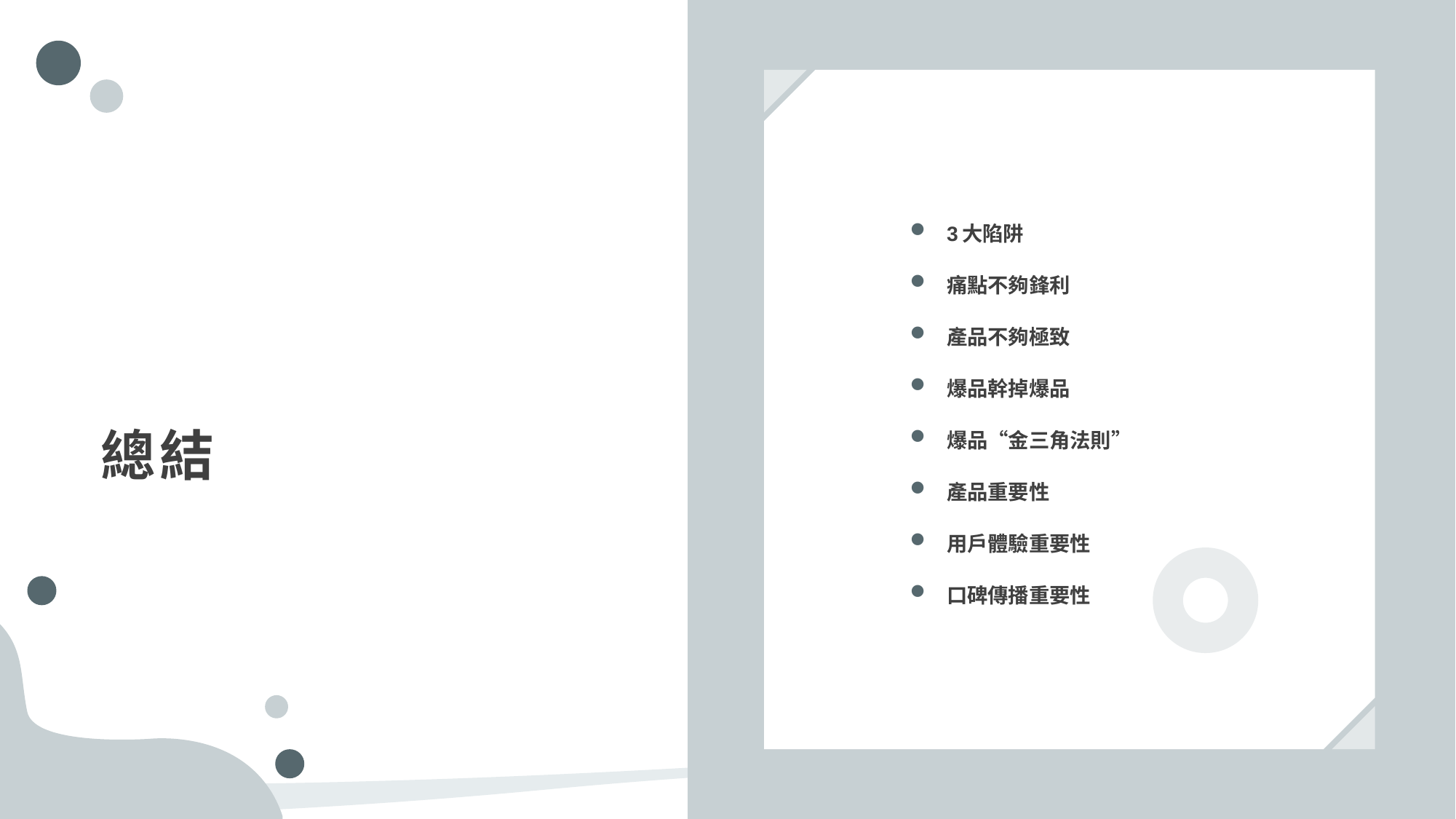

3大陷阱
痛點不夠鋒利
產品不夠極致
爆品幹掉爆品
爆品“金三角法則”
產品重要性
用戶體驗重要性
口碑傳播重要性
總結